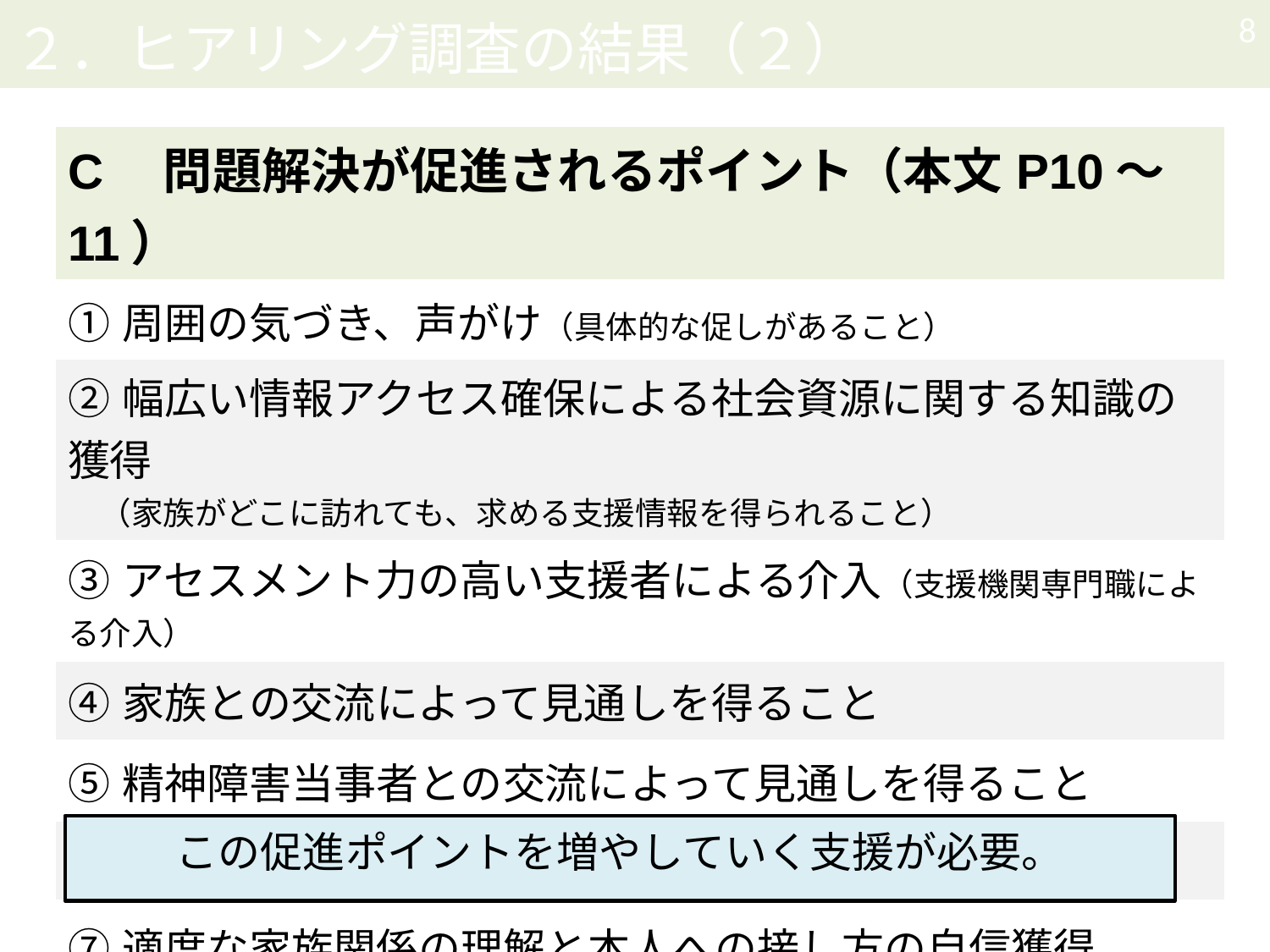

8
# ２．ヒアリング調査の結果（２）

| C　問題解決が促進されるポイント（本文P10～11） |
| --- |
| ①周囲の気づき、声がけ（具体的な促しがあること） |
| ②幅広い情報アクセス確保による社会資源に関する知識の獲得 　（家族がどこに訪れても、求める支援情報を得られること） |
| ③アセスメント力の高い支援者による介入（支援機関専門職による介入） |
| ④家族との交流によって見通しを得ること |
| ⑤精神障害当事者との交流によって見通しを得ること |
| ⑥家族同士が集うことによる孤立感の低減と気持ちの安定 |
| ⑦適度な家族関係の理解と本人への接し方の自信獲得 |
この促進ポイントを増やしていく支援が必要。